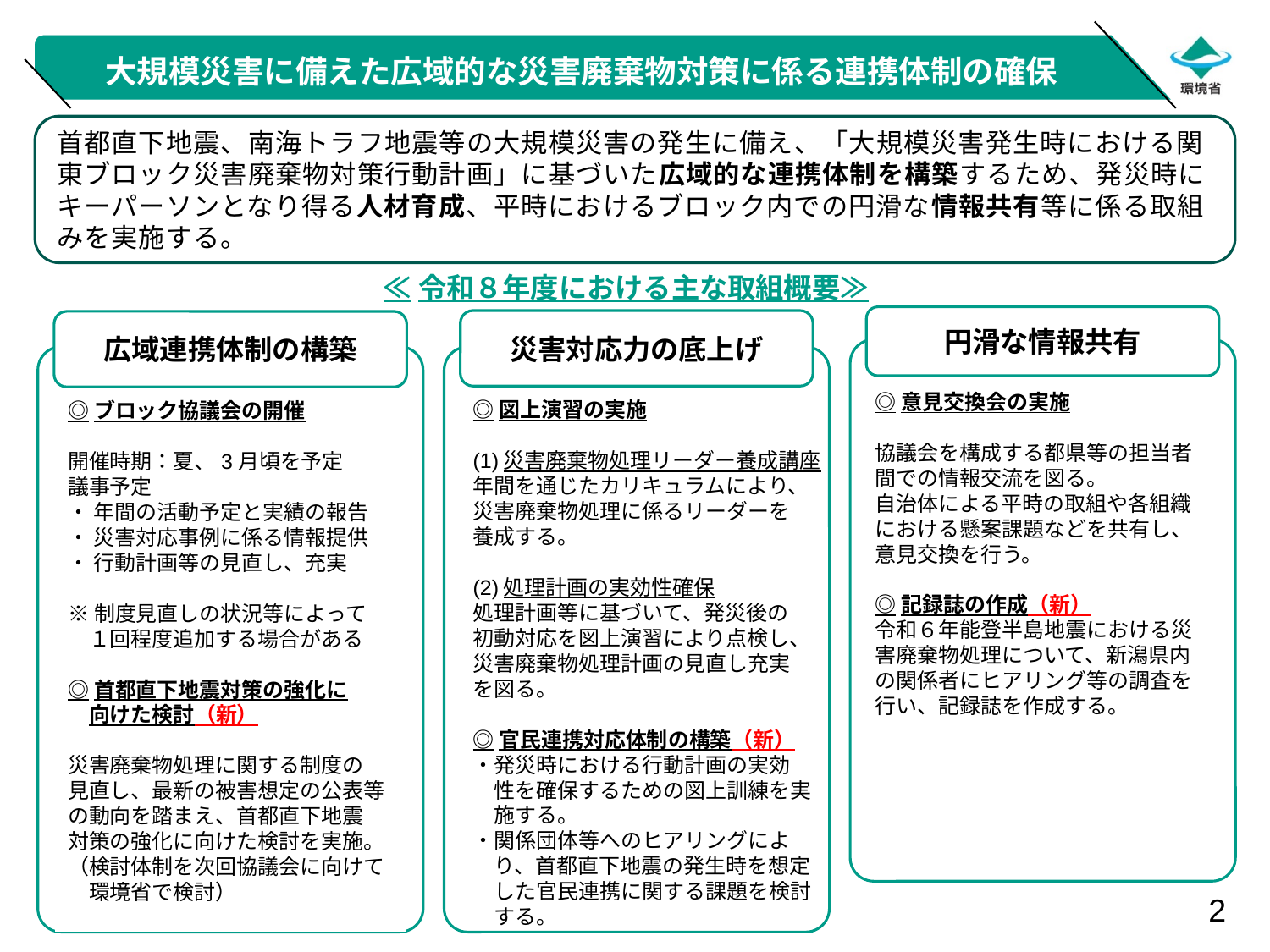

大規模災害に備えた広域的な災害廃棄物対策に係る連携体制の確保
首都直下地震、南海トラフ地震等の大規模災害の発生に備え、「大規模災害発生時における関東ブロック災害廃棄物対策行動計画」に基づいた広域的な連携体制を構築するため、発災時にキーパーソンとなり得る人材育成、平時におけるブロック内での円滑な情報共有等に係る取組みを実施する。
≪令和８年度における主な取組概要≫
円滑な情報共有

◎意見交換会の実施

協議会を構成する都県等の担当者
間での情報交流を図る。
自治体による平時の取組や各組織
における懸案課題などを共有し、
意見交換を行う。

◎記録誌の作成（新）
令和６年能登半島地震における災
害廃棄物処理について、新潟県内
の関係者にヒアリング等の調査を
行い、記録誌を作成する。

災害対応力の底上げ

◎図上演習の実施

(1)災害廃棄物処理リーダー養成講座
年間を通じたカリキュラムにより、
災害廃棄物処理に係るリーダーを
養成する。

(2)処理計画の実効性確保
処理計画等に基づいて、発災後の
初動対応を図上演習により点検し、
災害廃棄物処理計画の見直し充実
を図る。

◎官民連携対応体制の構築（新）
・発災時における行動計画の実効
　性を確保するための図上訓練を実
　施する。
・関係団体等へのヒアリングによ
　り、首都直下地震の発生時を想定
　した官民連携に関する課題を検討
　する。
広域連携体制の構築

◎ブロック協議会の開催

開催時期：夏、3月頃を予定
議事予定
・ 年間の活動予定と実績の報告
・ 災害対応事例に係る情報提供
・ 行動計画等の見直し、充実

※制度見直しの状況等によって
　１回程度追加する場合がある

◎首都直下地震対策の強化に
　向けた検討（新）

災害廃棄物処理に関する制度の
見直し、最新の被害想定の公表等
の動向を踏まえ、首都直下地震
対策の強化に向けた検討を実施。
（検討体制を次回協議会に向けて
　環境省で検討）